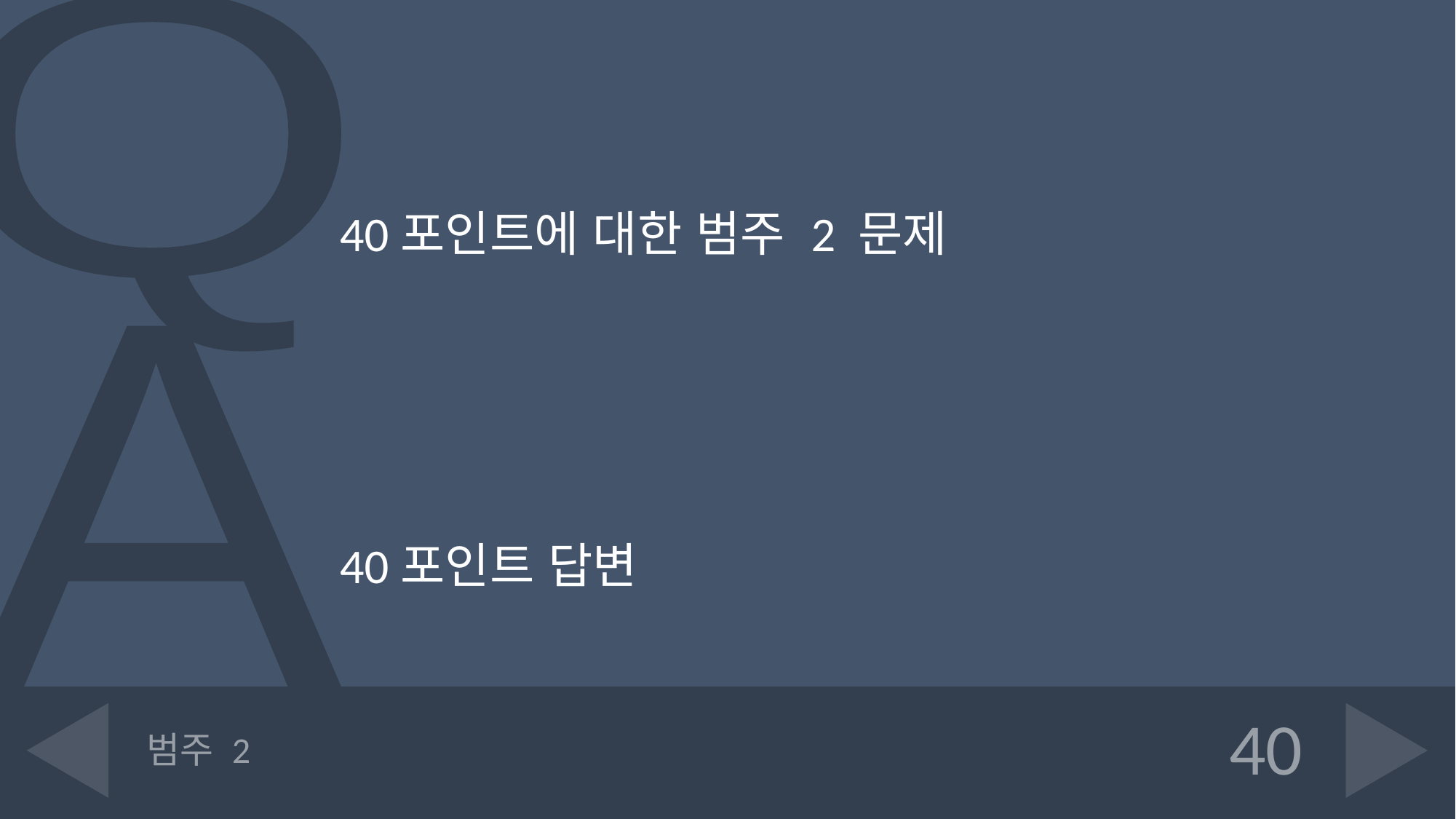

40포인트에 대한 범주 2 문제
40포인트 답변
# 범주 2
40